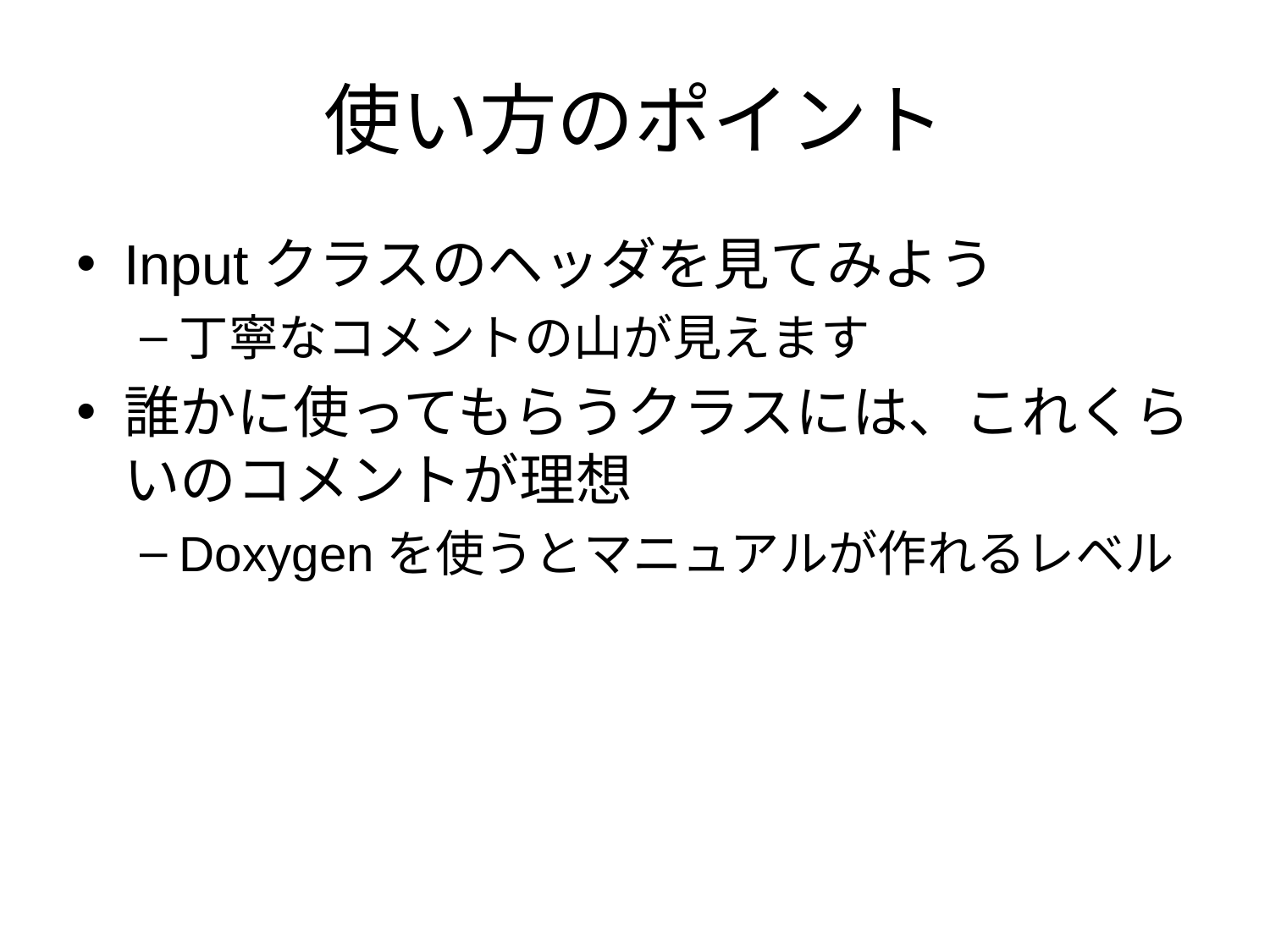

# 使い方のポイント
Inputクラスのヘッダを見てみよう
丁寧なコメントの山が見えます
誰かに使ってもらうクラスには、これくらいのコメントが理想
Doxygenを使うとマニュアルが作れるレベル